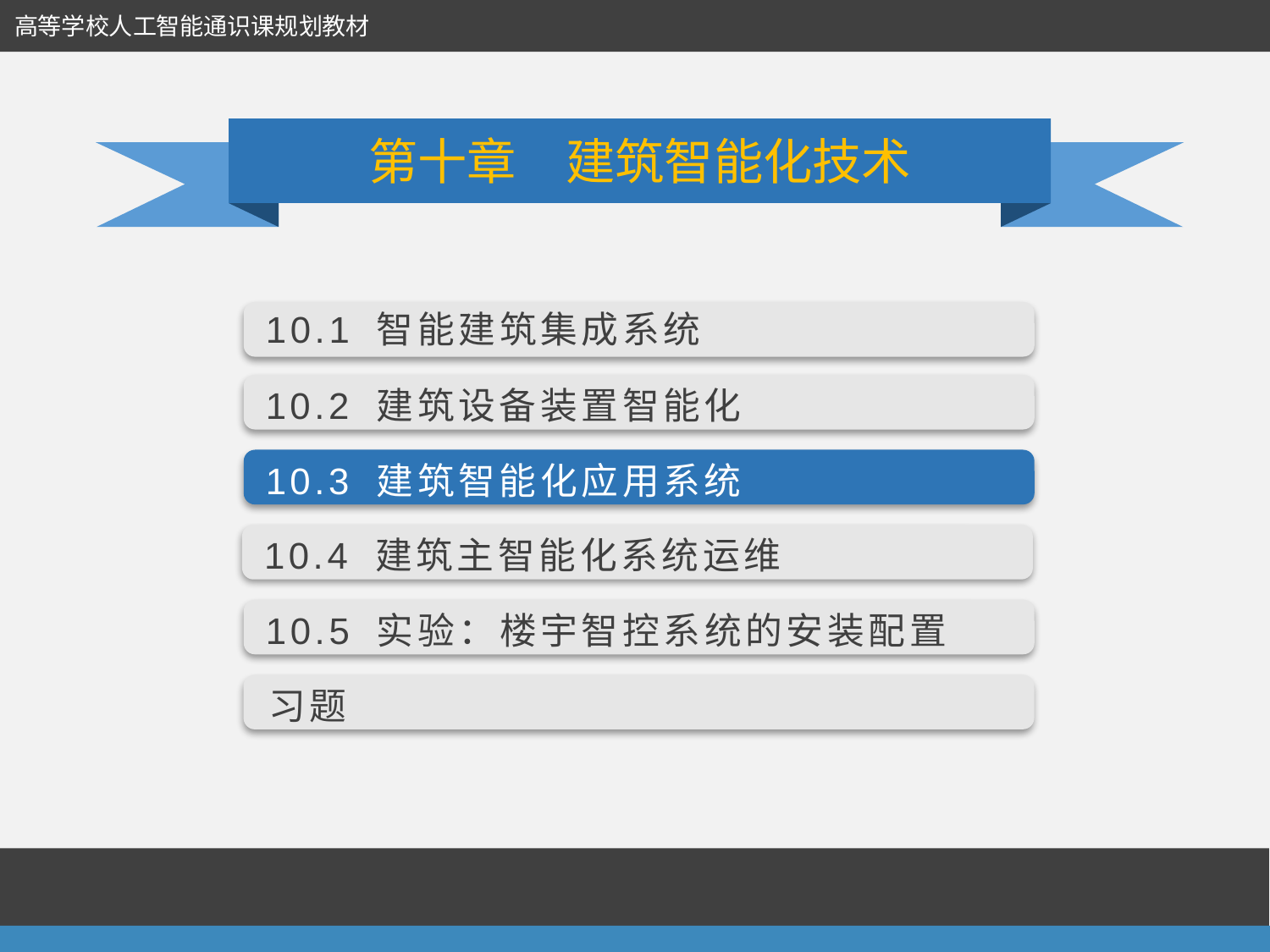

高等学校人工智能通识课规划教材

第十章　建筑智能化技术
10.1 智能建筑集成系统

10.2 建筑设备装置智能化

10.3 建筑智能化应用系统

10.4 建筑主智能化系统运维

10.5 实验：楼宇智控系统的安装配置

习题